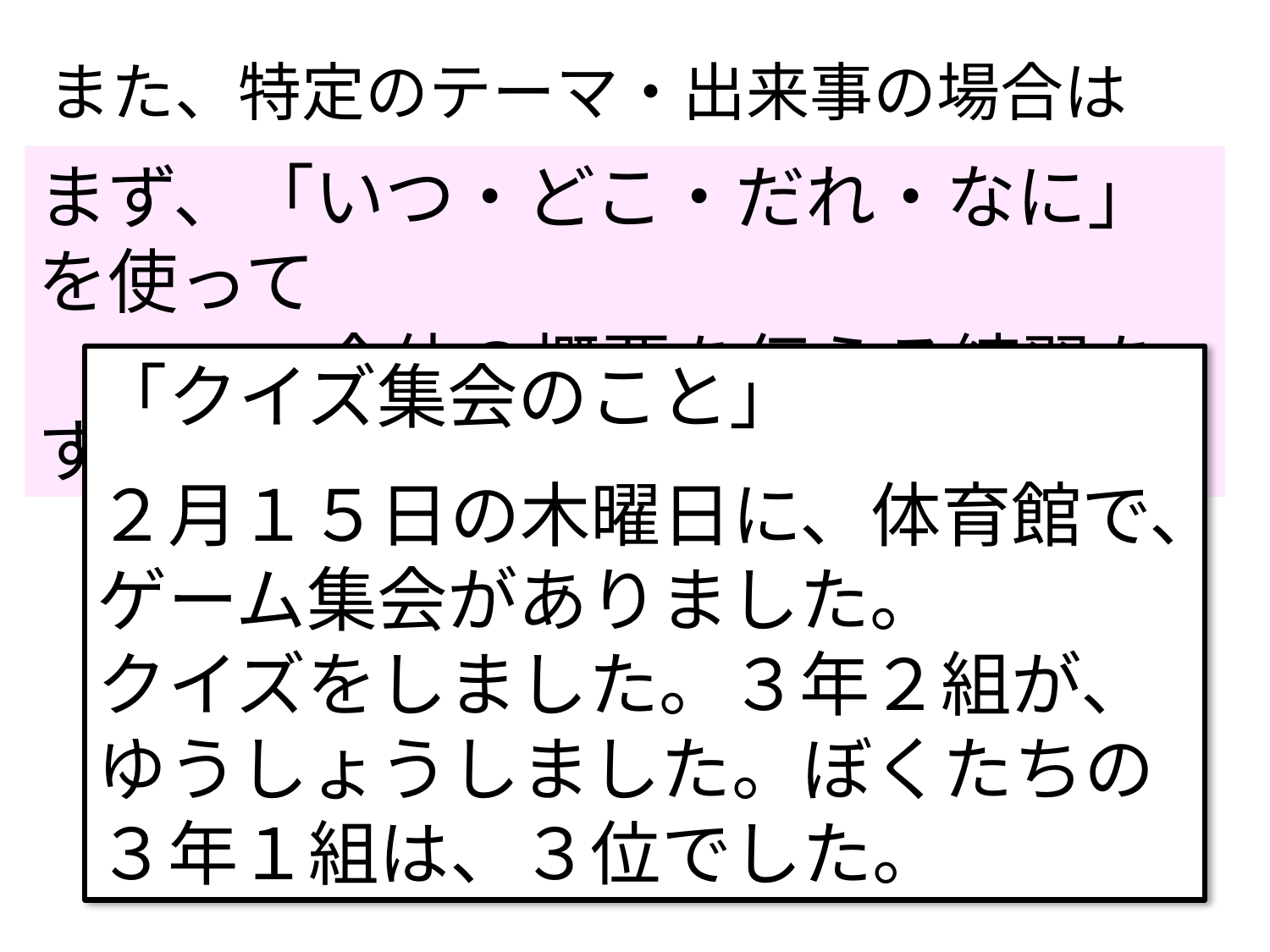

また、特定のテーマ・出来事の場合は
まず、「いつ・どこ・だれ・なに」を使って
　　　　全体の概要を伝える練習をする
「クイズ集会のこと」

２月１５日の木曜日に、体育館で、
ゲーム集会がありました。
クイズをしました。３年２組が、ゆうしょうしました。ぼくたちの３年１組は、３位でした。